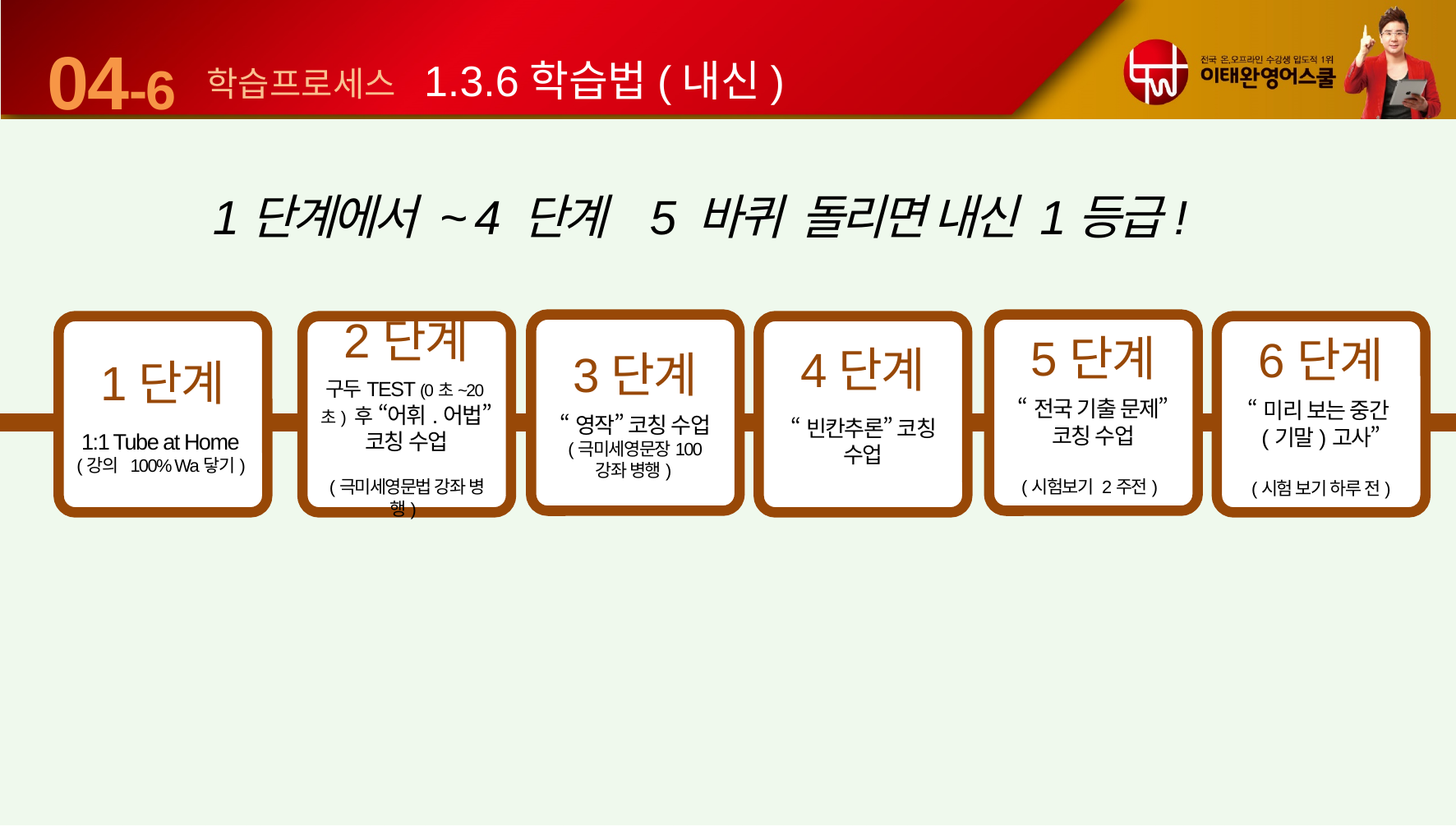

04-6
학습프로세스  1.3.6학습법(내신)
1단계에서 ~ 4 단계   5 바퀴  돌리면 내신 1등급!
3단계

“영작” 코칭 수업
(극미세영문장100
강좌 병행)
5단계

“전국 기출 문제”
코칭 수업

(시험보기 2주전)
1단계

1:1 Tube at Home
(강의  100% Wa닿기)
2단계

구두TEST (0초~20초) 후 “어휘.어법” 코칭 수업

(극미세영문법 강좌 병행)
4단계

“빈칸추론” 코칭 수업

6단계

“미리 보는 중간(기말)고사”

(시험 보기 하루 전)